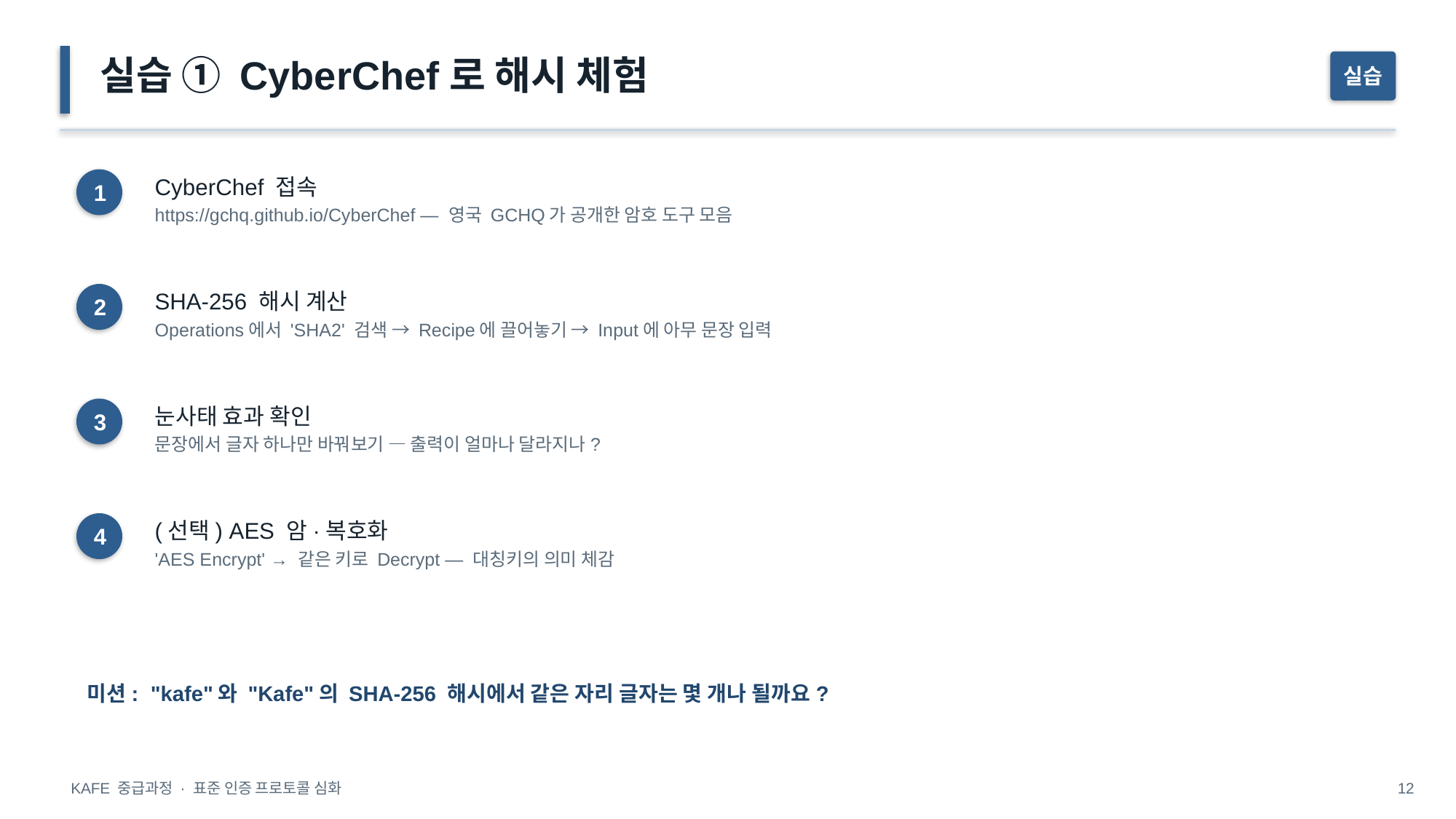

실습 ① CyberChef로 해시 체험

실습

CyberChef 접속
https://gchq.github.io/CyberChef — 영국 GCHQ가 공개한 암호 도구 모음
1
SHA-256 해시 계산
Operations에서 'SHA2' 검색 → Recipe에 끌어놓기 → Input에 아무 문장 입력
2
눈사태 효과 확인
문장에서 글자 하나만 바꿔보기 — 출력이 얼마나 달라지나?
3
(선택) AES 암·복호화
'AES Encrypt' → 같은 키로 Decrypt — 대칭키의 의미 체감
4
미션:  "kafe"와 "Kafe"의 SHA-256 해시에서 같은 자리 글자는 몇 개나 될까요?
KAFE 중급과정 · 표준 인증 프로토콜 심화
12